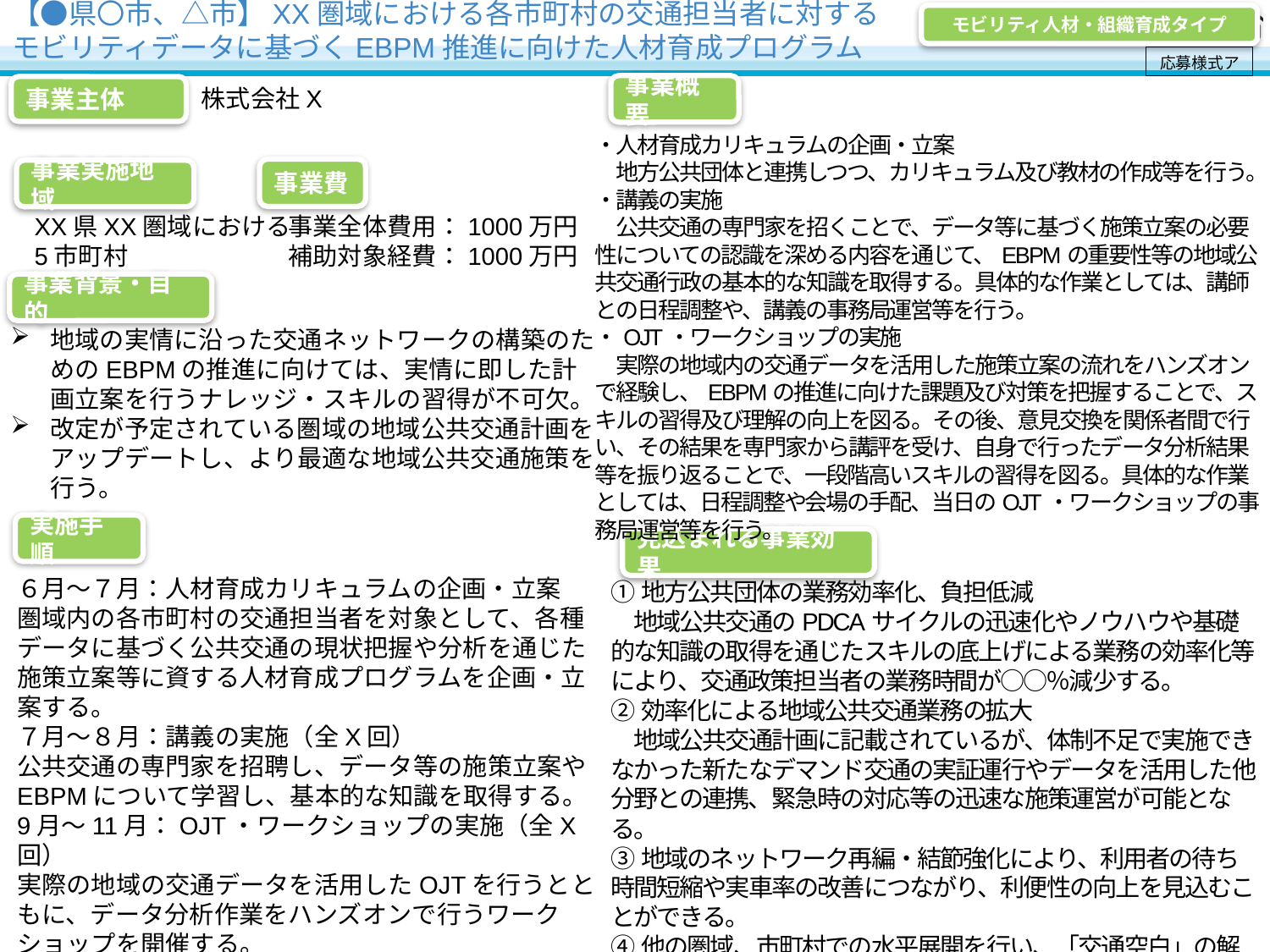

【●県〇市、△市】XX圏域における各市町村の交通担当者に対する
モビリティデータに基づくEBPM推進に向けた人材育成プログラム
モビリティ人材・組織育成タイプ
応募様式ア
事業概要
事業主体
株式会社X
・人材育成カリキュラムの企画・立案
　地方公共団体と連携しつつ、カリキュラム及び教材の作成等を行う。
・講義の実施
　公共交通の専門家を招くことで、データ等に基づく施策立案の必要性についての認識を深める内容を通じて、EBPMの重要性等の地域公共交通行政の基本的な知識を取得する。具体的な作業としては、講師との日程調整や、講義の事務局運営等を行う。
・OJT・ワークショップの実施
　実際の地域内の交通データを活用した施策立案の流れをハンズオンで経験し、EBPMの推進に向けた課題及び対策を把握することで、スキルの習得及び理解の向上を図る。その後、意見交換を関係者間で行い、その結果を専門家から講評を受け、自身で行ったデータ分析結果等を振り返ることで、一段階高いスキルの習得を図る。具体的な作業としては、日程調整や会場の手配、当日のOJT・ワークショップの事務局運営等を行う。
事業費
事業実施地域
XX県XX圏域における
5市町村
事業全体費用：1000万円
補助対象経費：1000万円
事業背景・目的
地域の実情に沿った交通ネットワークの構築のためのEBPMの推進に向けては、実情に即した計画立案を行うナレッジ・スキルの習得が不可欠。
改定が予定されている圏域の地域公共交通計画をアップデートし、より最適な地域公共交通施策を行う。

実施手順
見込まれる事業効果
６月～７月：人材育成カリキュラムの企画・立案
圏域内の各市町村の交通担当者を対象として、各種データに基づく公共交通の現状把握や分析を通じた施策立案等に資する人材育成プログラムを企画・立案する。
７月～８月：講義の実施（全X回）
公共交通の専門家を招聘し、データ等の施策立案やEBPMについて学習し、基本的な知識を取得する。
9月～11月：OJT・ワークショップの実施（全X回）
実際の地域の交通データを活用したOJTを行うとともに、データ分析作業をハンズオンで行うワークショップを開催する。
①地方公共団体の業務効率化、負担低減
　地域公共交通のPDCAサイクルの迅速化やノウハウや基礎的な知識の取得を通じたスキルの底上げによる業務の効率化等により、交通政策担当者の業務時間が○○％減少する。
②効率化による地域公共交通業務の拡大
　地域公共交通計画に記載されているが、体制不足で実施できなかった新たなデマンド交通の実証運行やデータを活用した他分野との連携、緊急時の対応等の迅速な施策運営が可能となる。
③地域のネットワーク再編・結節強化により、利用者の待ち時間短縮や実車率の改善につながり、利便性の向上を見込むことができる。
④他の圏域、市町村での水平展開を行い、「交通空白」の解消に資する。